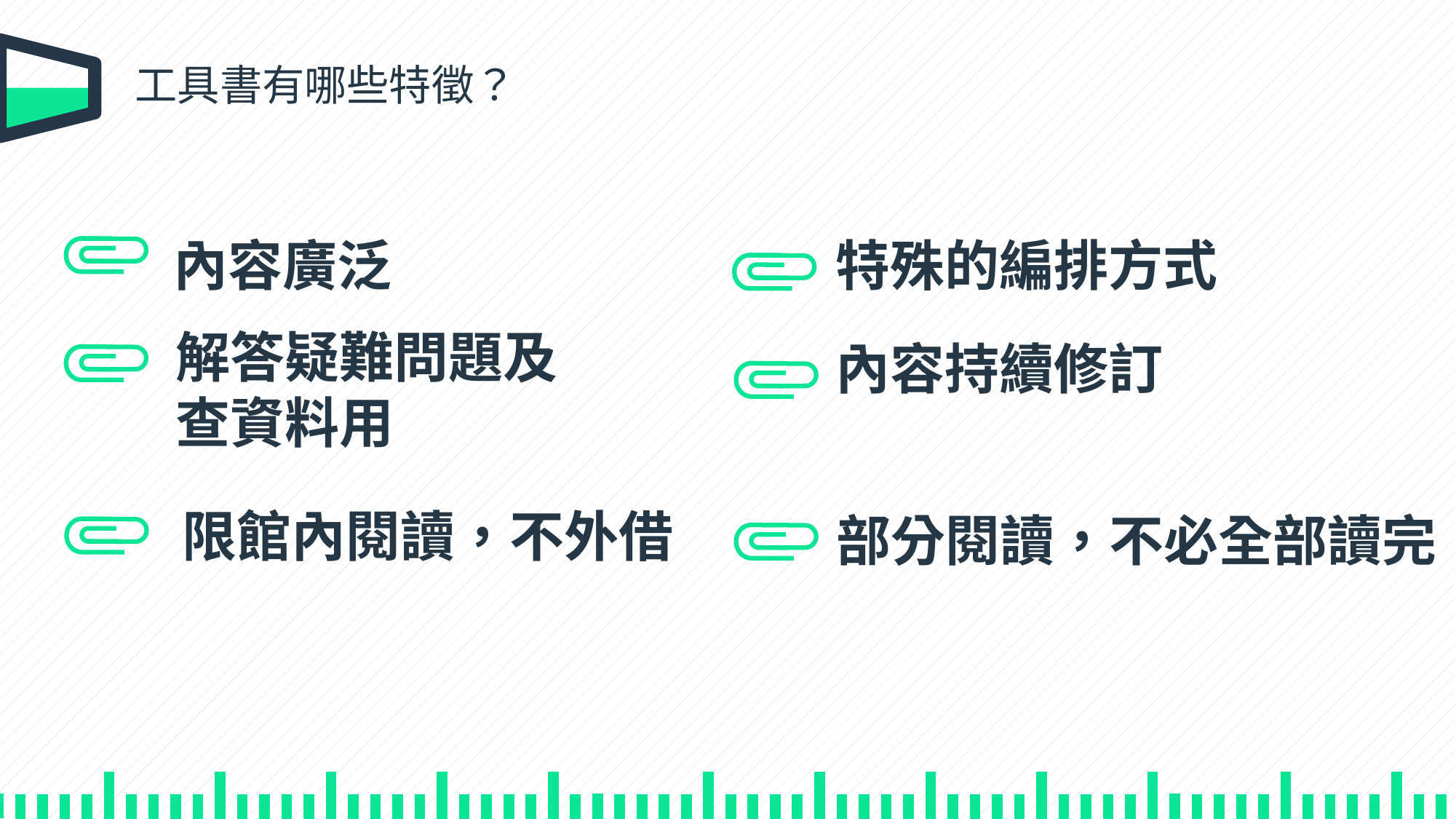

工具書有哪些特徵？
內容廣泛
特殊的編排方式

內容持續修訂
解答疑難問題及
查資料用

限館內閱讀，不外借
部分閱讀，不必全部讀完